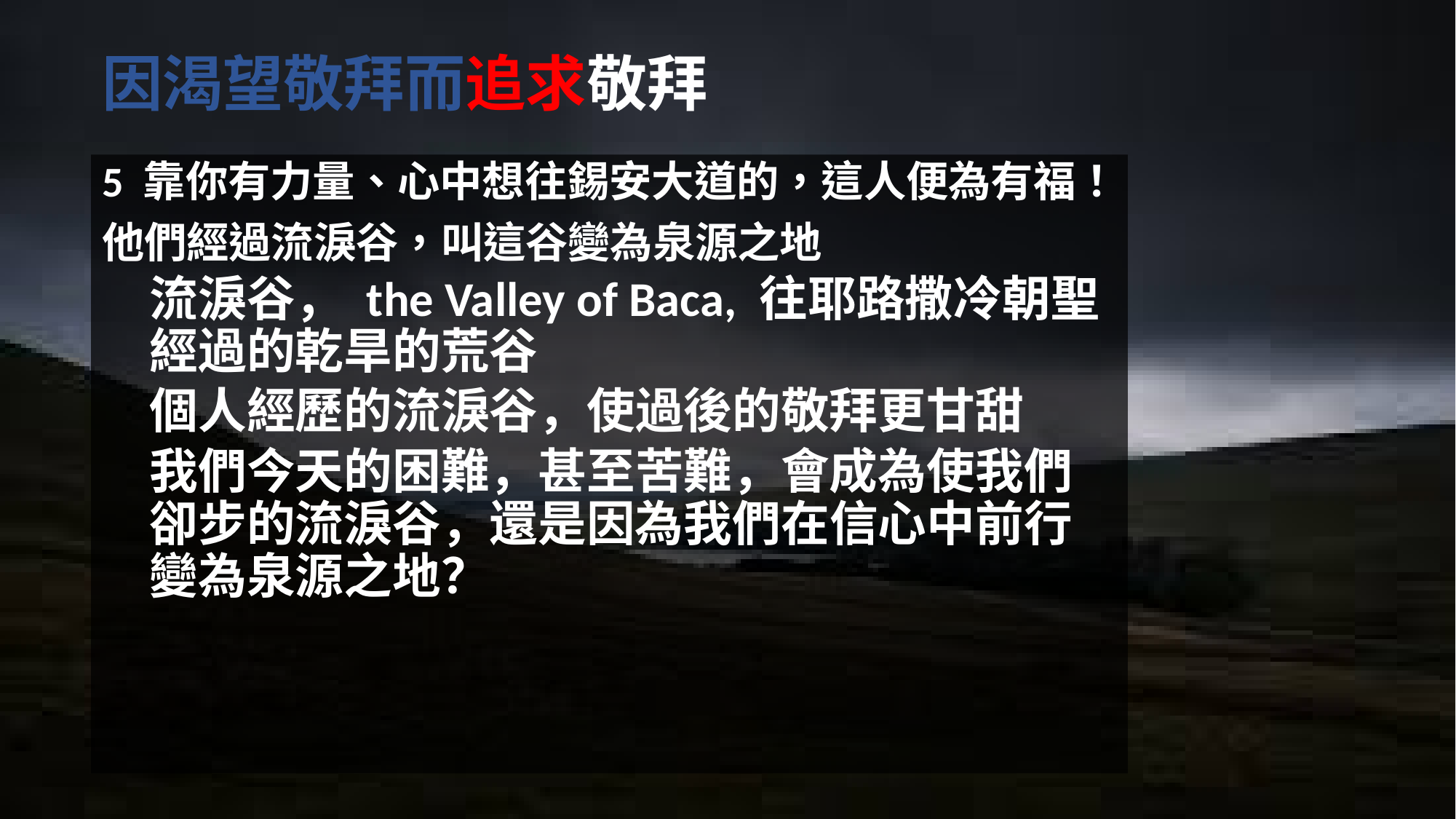

# 因渴望敬拜而追求敬拜
5 靠你有力量、心中想往錫安大道的，這人便為有福！
他們經過流淚谷，叫這谷變為泉源之地
流淚谷， the Valley of Baca, 往耶路撒冷朝聖經過的乾旱的荒谷
個人經歷的流淚谷，使過後的敬拜更甘甜
我們今天的困難，甚至苦難，會成為使我們卻步的流淚谷，還是因為我們在信心中前行變為泉源之地？